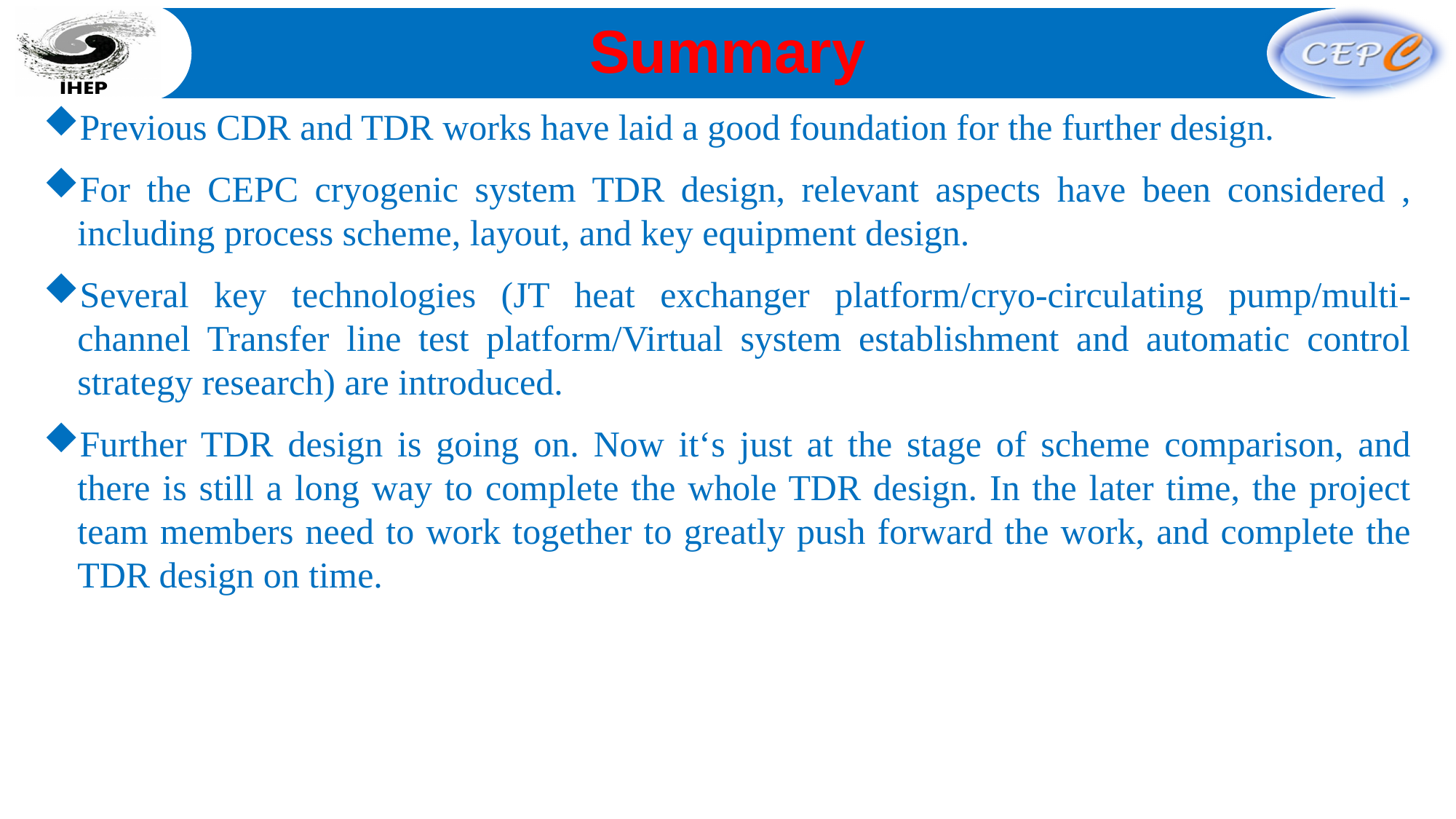

Summary
Previous CDR and TDR works have laid a good foundation for the further design.
For the CEPC cryogenic system TDR design, relevant aspects have been considered , including process scheme, layout, and key equipment design.
Several key technologies (JT heat exchanger platform/cryo-circulating pump/multi-channel Transfer line test platform/Virtual system establishment and automatic control strategy research) are introduced.
Further TDR design is going on. Now it‘s just at the stage of scheme comparison, and there is still a long way to complete the whole TDR design. In the later time, the project team members need to work together to greatly push forward the work, and complete the TDR design on time.
加速器中心低温组